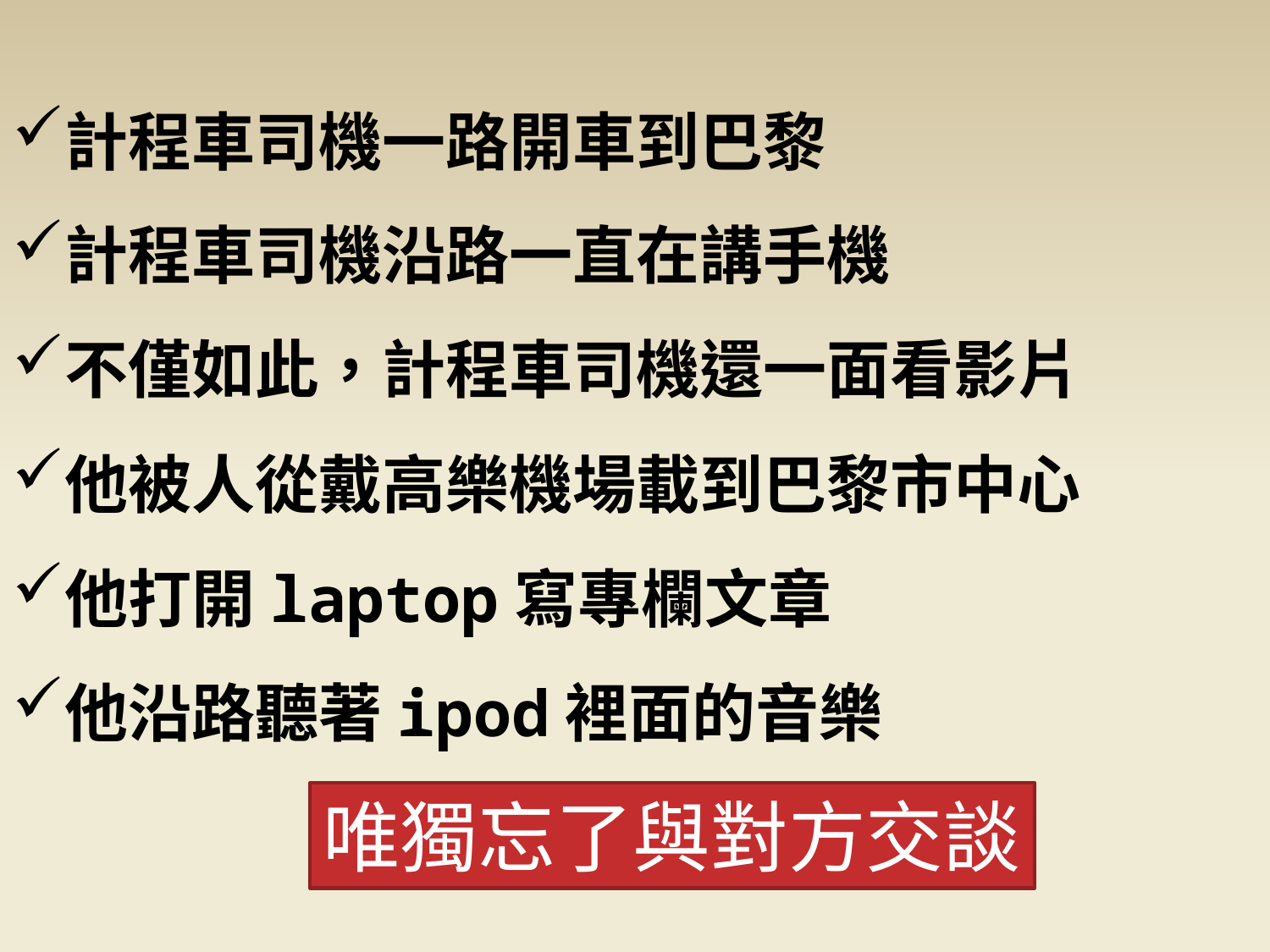

計程車司機一路開車到巴黎
計程車司機沿路一直在講手機
不僅如此，計程車司機還一面看影片
他被人從戴高樂機場載到巴黎市中心
他打開laptop寫專欄文章
他沿路聽著ipod裡面的音樂
唯獨忘了與對方交談